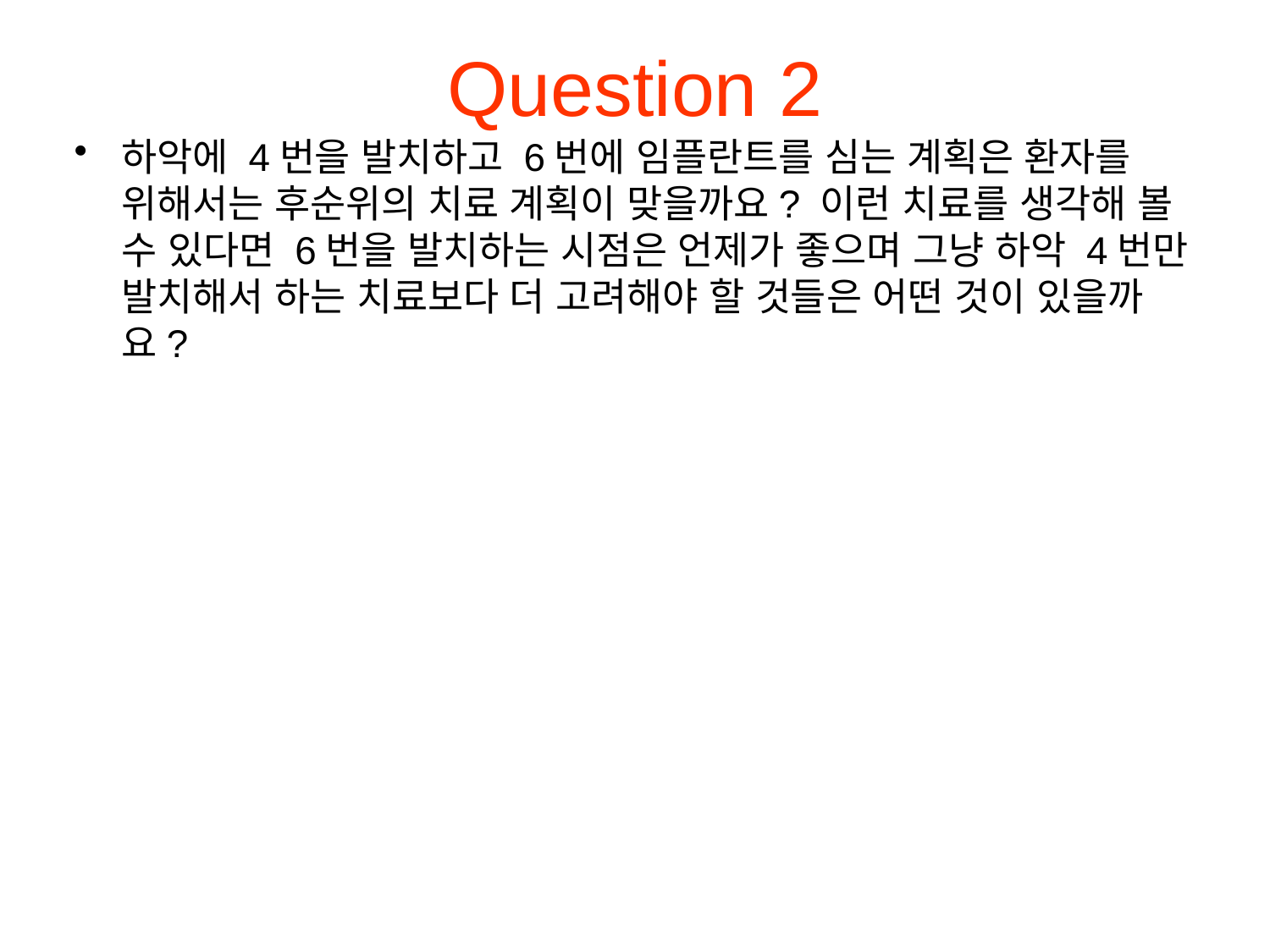

# Question 2
하악에 4번을 발치하고 6번에 임플란트를 심는 계획은 환자를 위해서는 후순위의 치료 계획이 맞을까요? 이런 치료를 생각해 볼 수 있다면 6번을 발치하는 시점은 언제가 좋으며 그냥 하악 4번만 발치해서 하는 치료보다 더 고려해야 할 것들은 어떤 것이 있을까요?